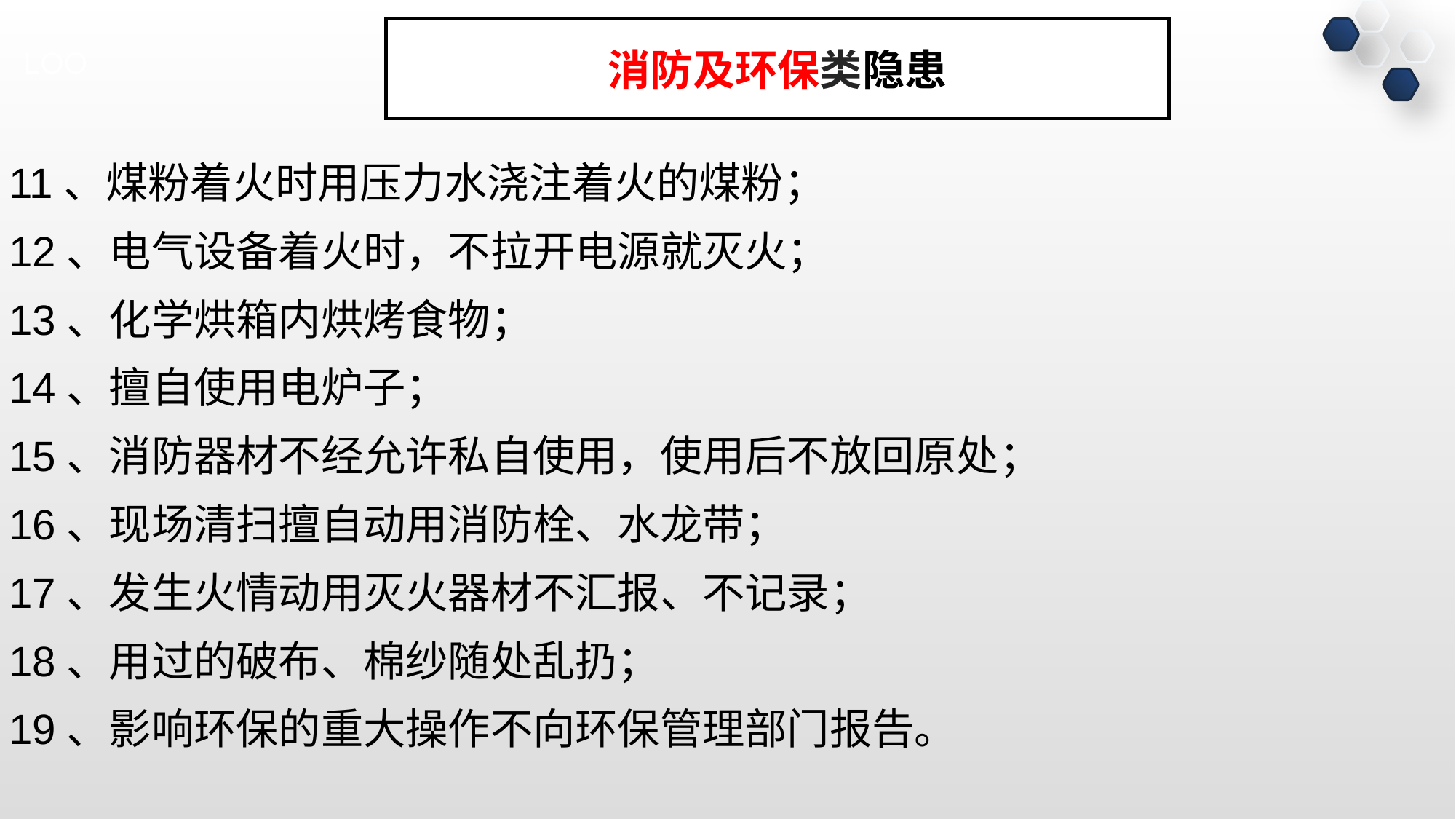

消防及环保类隐患
LOO
11、煤粉着火时用压力水浇注着火的煤粉；
12、电气设备着火时，不拉开电源就灭火；
13、化学烘箱内烘烤食物；
14、擅自使用电炉子；
15、消防器材不经允许私自使用，使用后不放回原处；
16、现场清扫擅自动用消防栓、水龙带；
17、发生火情动用灭火器材不汇报、不记录；
18、用过的破布、棉纱随处乱扔；
19、影响环保的重大操作不向环保管理部门报告。